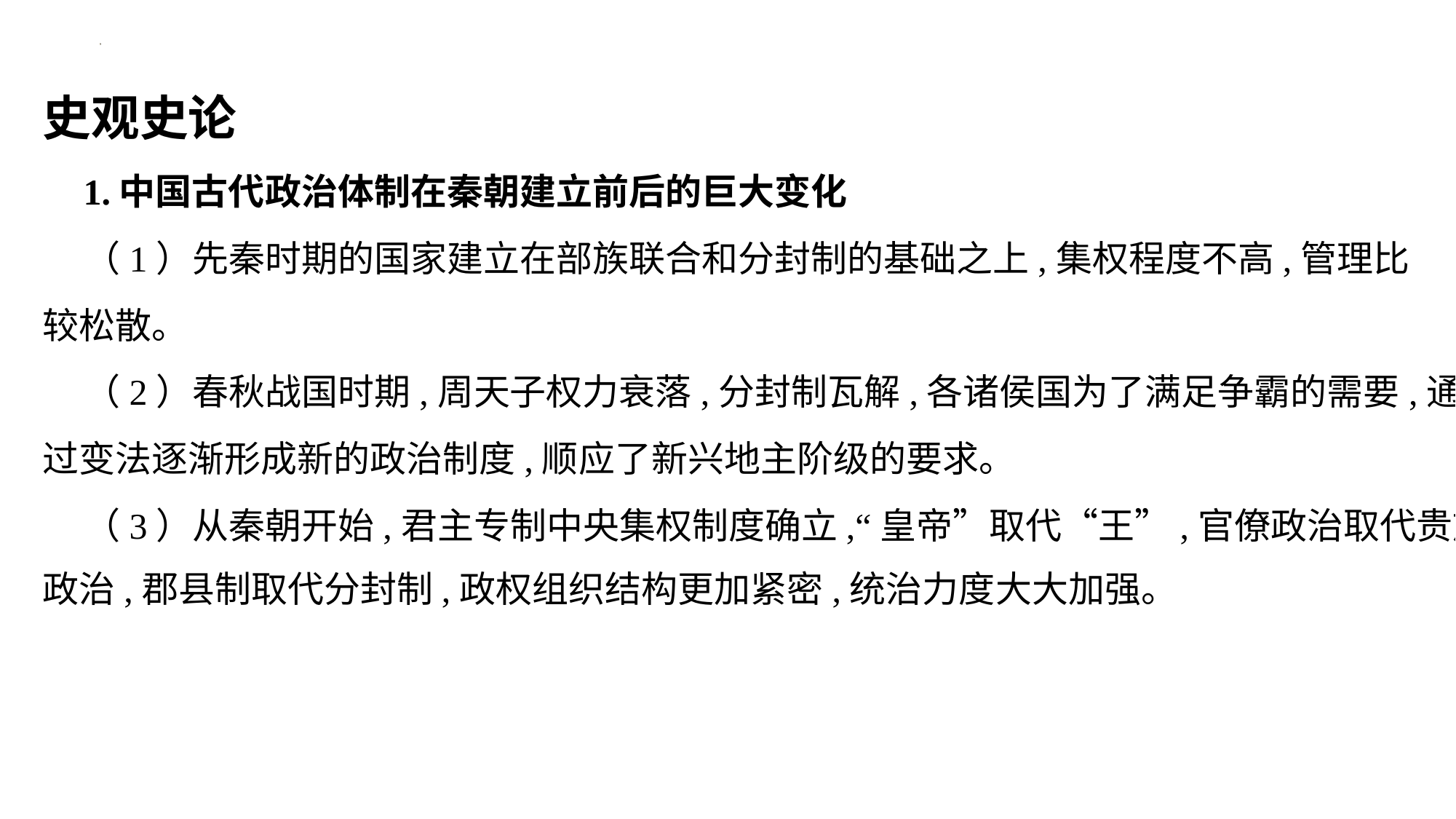

史观史论
    1.中国古代政治体制在秦朝建立前后的巨大变化
    （1）先秦时期的国家建立在部族联合和分封制的基础之上,集权程度不高,管理比
较松散。
    （2）春秋战国时期,周天子权力衰落,分封制瓦解,各诸侯国为了满足争霸的需要,通
过变法逐渐形成新的政治制度,顺应了新兴地主阶级的要求。
    （3）从秦朝开始,君主专制中央集权制度确立,“皇帝”取代“王”,官僚政治取代贵族
政治,郡县制取代分封制,政权组织结构更加紧密,统治力度大大加强。